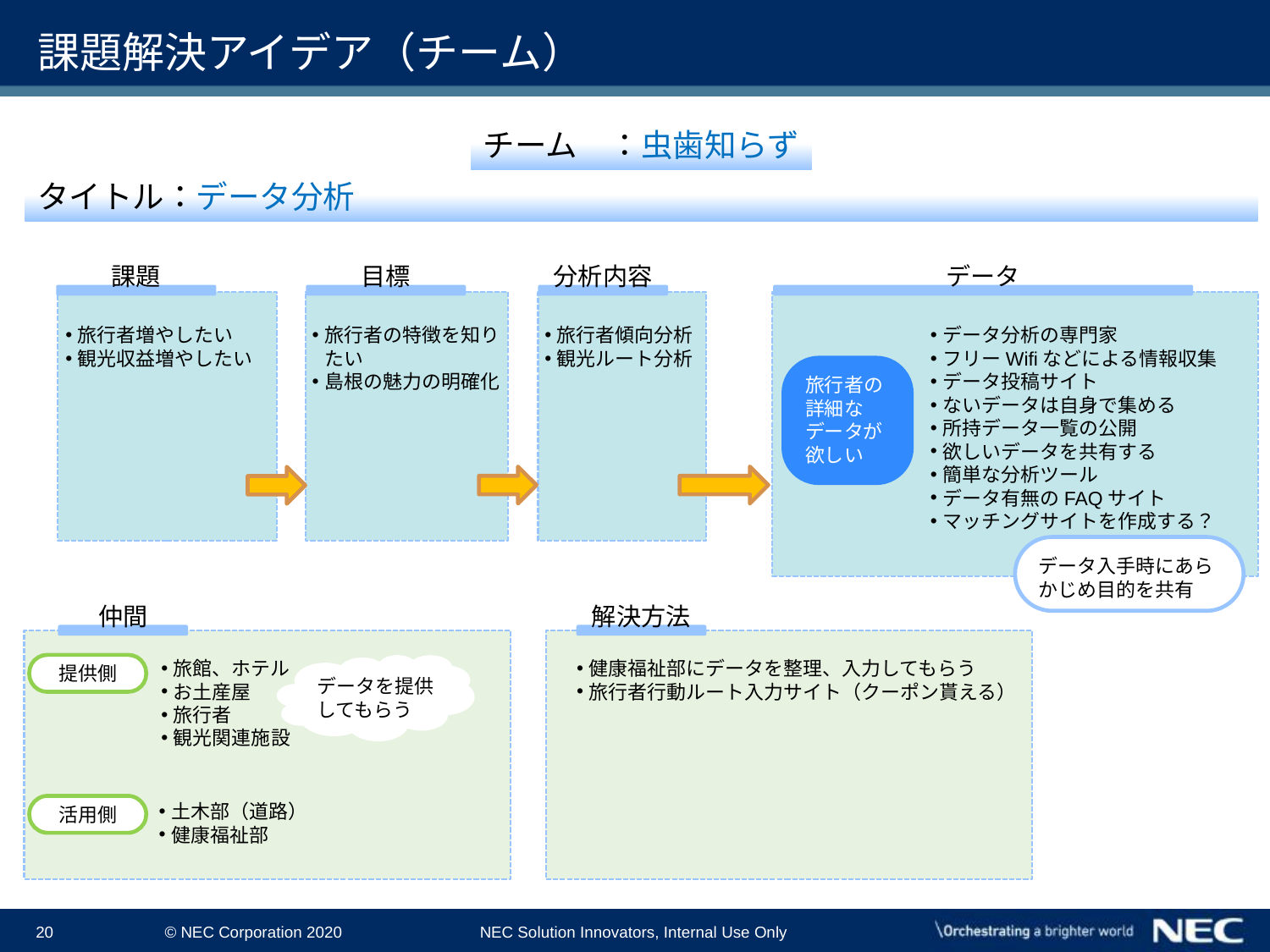

# 課題解決アイデア（チーム）
チーム　：虫歯知らず
タイトル：データ分析
課題
目標
分析内容
データ

旅行者増やしたい
観光収益増やしたい
旅行者の特徴を知りたい
島根の魅力の明確化
旅行者傾向分析
観光ルート分析
データ分析の専門家
フリーWifiなどによる情報収集
データ投稿サイト
ないデータは自身で集める
所持データ一覧の公開
欲しいデータを共有する
簡単な分析ツール
データ有無のFAQサイト
マッチングサイトを作成する？
旅行者の詳細なデータが欲しい

データ入手時にあらかじめ目的を共有
仲間
解決方法

旅館、ホテル
お土産屋
旅行者
観光関連施設
健康福祉部にデータを整理、入力してもらう
旅行者行動ルート入力サイト（クーポン貰える）
提供側
データを提供
してもらう
土木部（道路）
健康福祉部
活用側